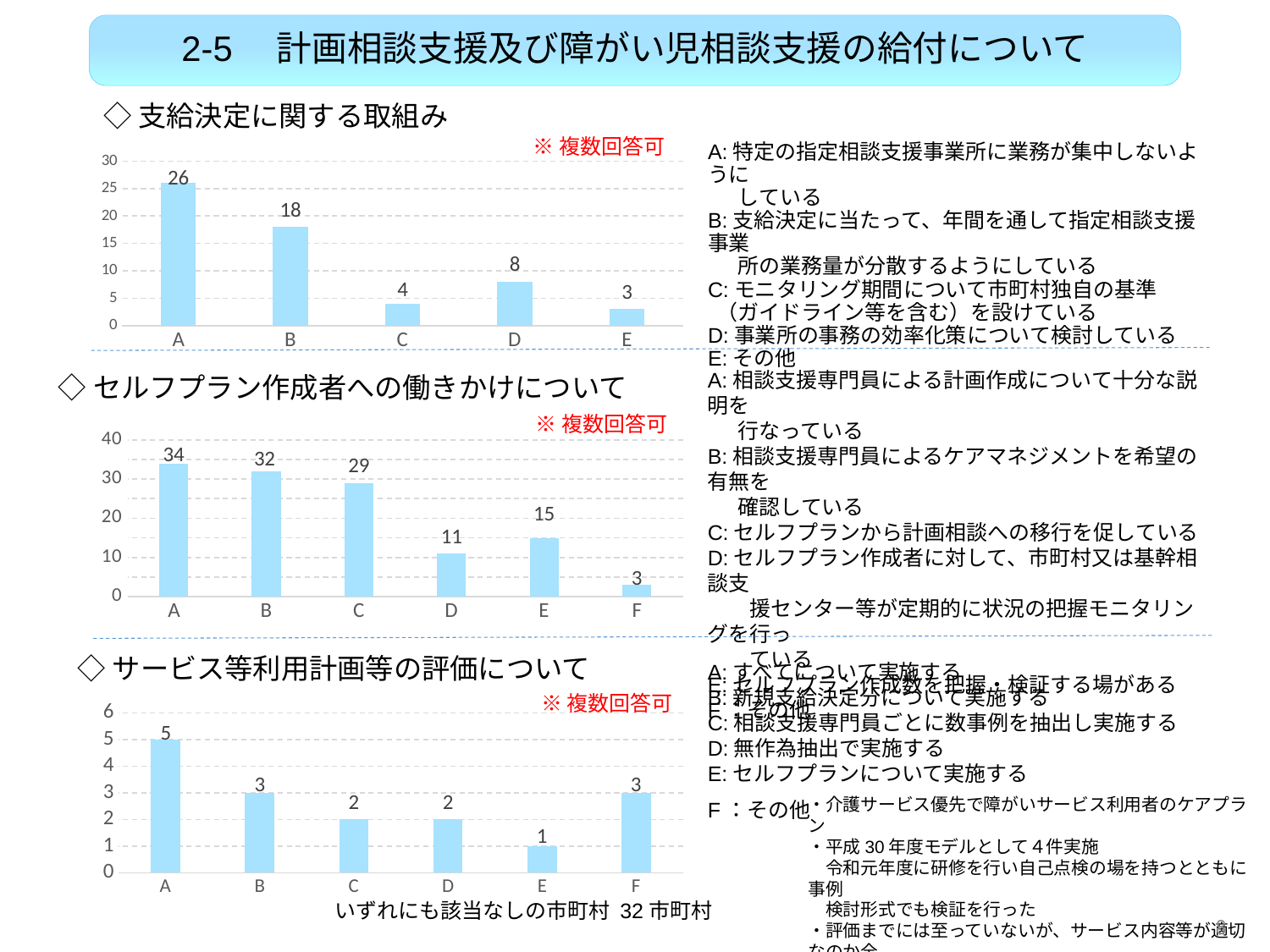

2-5　計画相談支援及び障がい児相談支援の給付について
◇支給決定に関する取組み
※複数回答可
A:特定の指定相談支援事業所に業務が集中しないように
　  している
B:支給決定に当たって、年間を通して指定相談支援事業
  　所の業務量が分散するようにしている
C:モニタリング期間について市町村独自の基準
  （ガイドライン等を含む）を設けている
D:事業所の事務の効率化策について検討している
E:その他

### Chart

| Category |  |
|---|---|
| A | 26.0 |
| B | 18.0 |
| C | 4.0 |
| D | 8.0 |
| E | 3.0 |
A:相談支援専門員による計画作成について十分な説明を
　  行なっている
B:相談支援専門員によるケアマネジメントを希望の有無を
　  確認している
C:セルフプランから計画相談への移行を促している
D:セルフプラン作成者に対して、市町村又は基幹相談支
　　援センター等が定期的に状況の把握モニタリングを行っ
　　ている
E:セルフプラン作成数を把握・検証する場がある
F：その他
◇セルフプラン作成者への働きかけについて
※複数回答可

### Chart

| Category |  |
|---|---|
| A | 34.0 |
| B | 32.0 |
| C | 29.0 |
| D | 11.0 |
| E | 15.0 |
| F | 3.0 |
◇サービス等利用計画等の評価について
A:すべてについて実施する
B:新規支給決定分について実施する
C:相談支援専門員ごとに数事例を抽出し実施する
D:無作為抽出で実施する
E:セルフプランについて実施する
F：その他
※複数回答可

### Chart

| Category |  |
|---|---|
| A | 5.0 |
| B | 3.0 |
| C | 2.0 |
| D | 2.0 |
| E | 1.0 |
| F | 3.0 |
・介護サービス優先で障がいサービス利用者のケアプラン
・平成30年度モデルとして４件実施
　令和元年度に研修を行い自己点検の場を持つとともに事例
　検討形式でも検証を行った
・評価までには至っていないが、サービス内容等が適切なのか全
　件チェックしている
いずれにも該当なしの市町村 32市町村
8